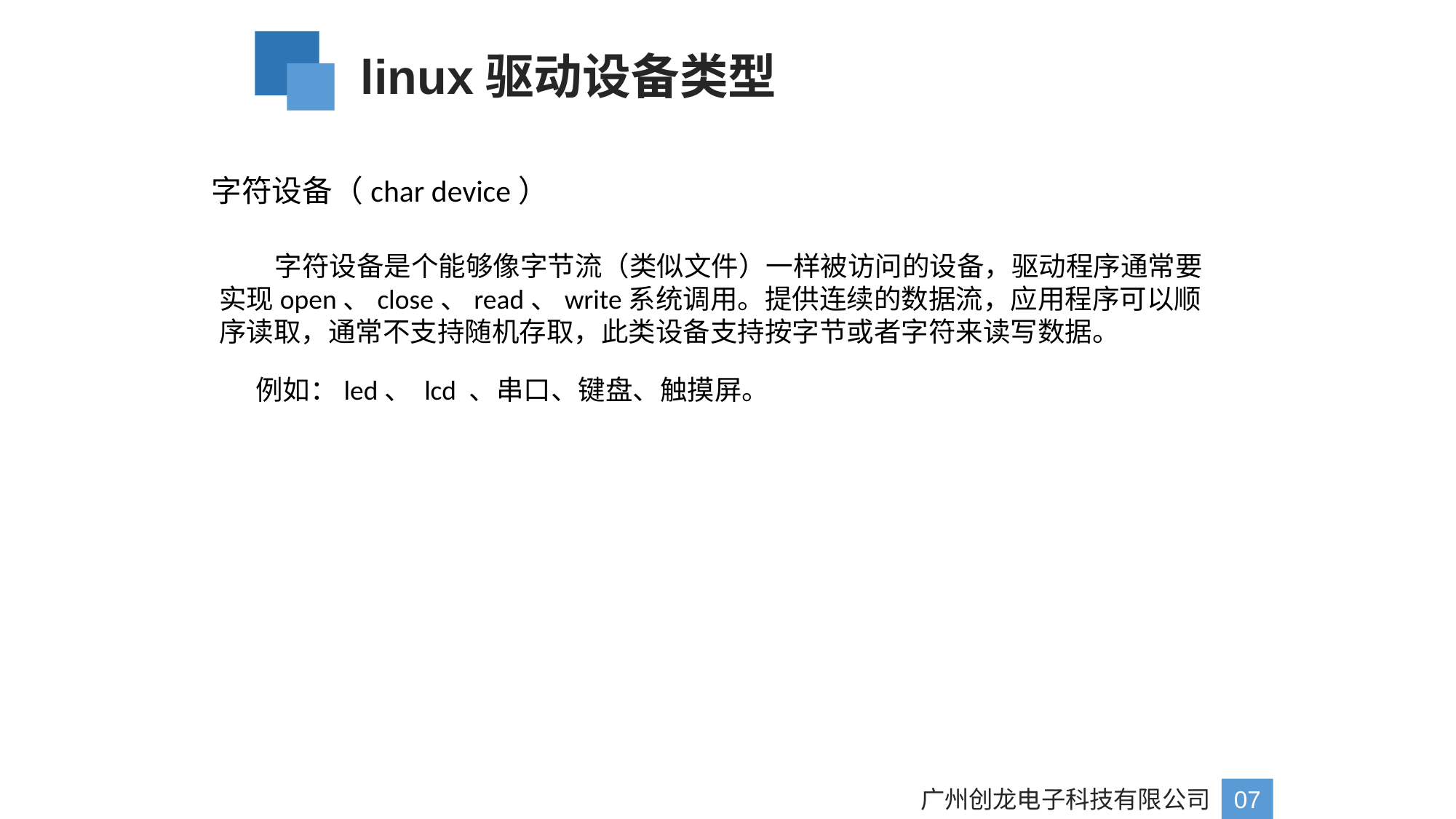

linux驱动设备类型
字符设备（char device）
        字符设备是个能够像字节流（类似文件）一样被访问的设备，驱动程序通常要实现open、close、read、write系统调用。提供连续的数据流，应用程序可以顺序读取，通常不支持随机存取，此类设备支持按字节或者字符来读写数据。
例如：led、 lcd 、串口、键盘、触摸屏。
广州创龙电子科技有限公司
07